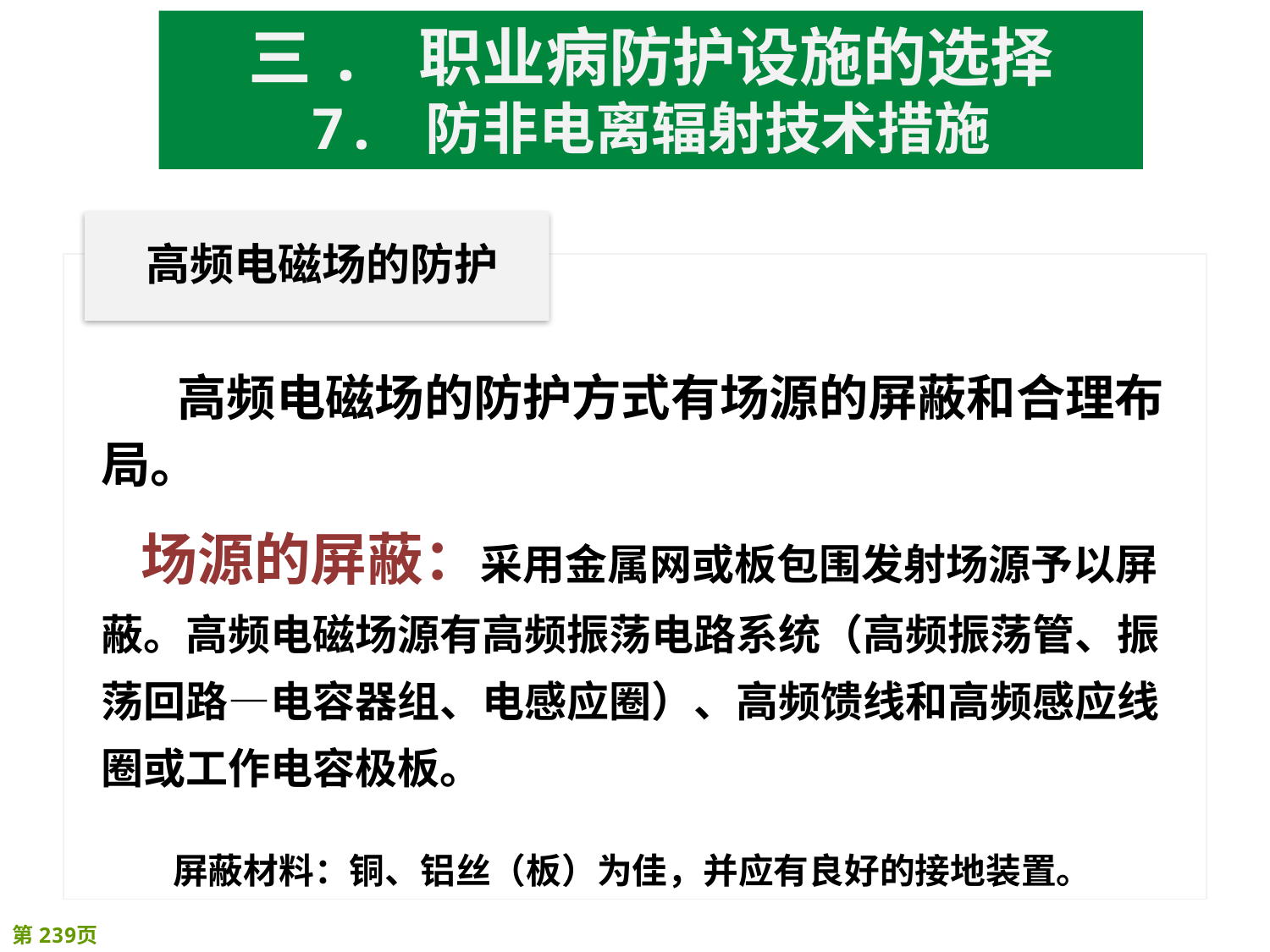

三. 职业病防护设施的选择
7. 防非电离辐射技术措施
 高频电磁场的防护

        高频电磁场的防护方式有场源的屏蔽和合理布局。
    场源的屏蔽：采用金属网或板包围发射场源予以屏蔽。高频电磁场源有高频振荡电路系统（高频振荡管、振荡回路—电容器组、电感应圈）、高频馈线和高频感应线圈或工作电容极板。
           屏蔽材料：铜、铝丝（板）为佳，并应有良好的接地装置。